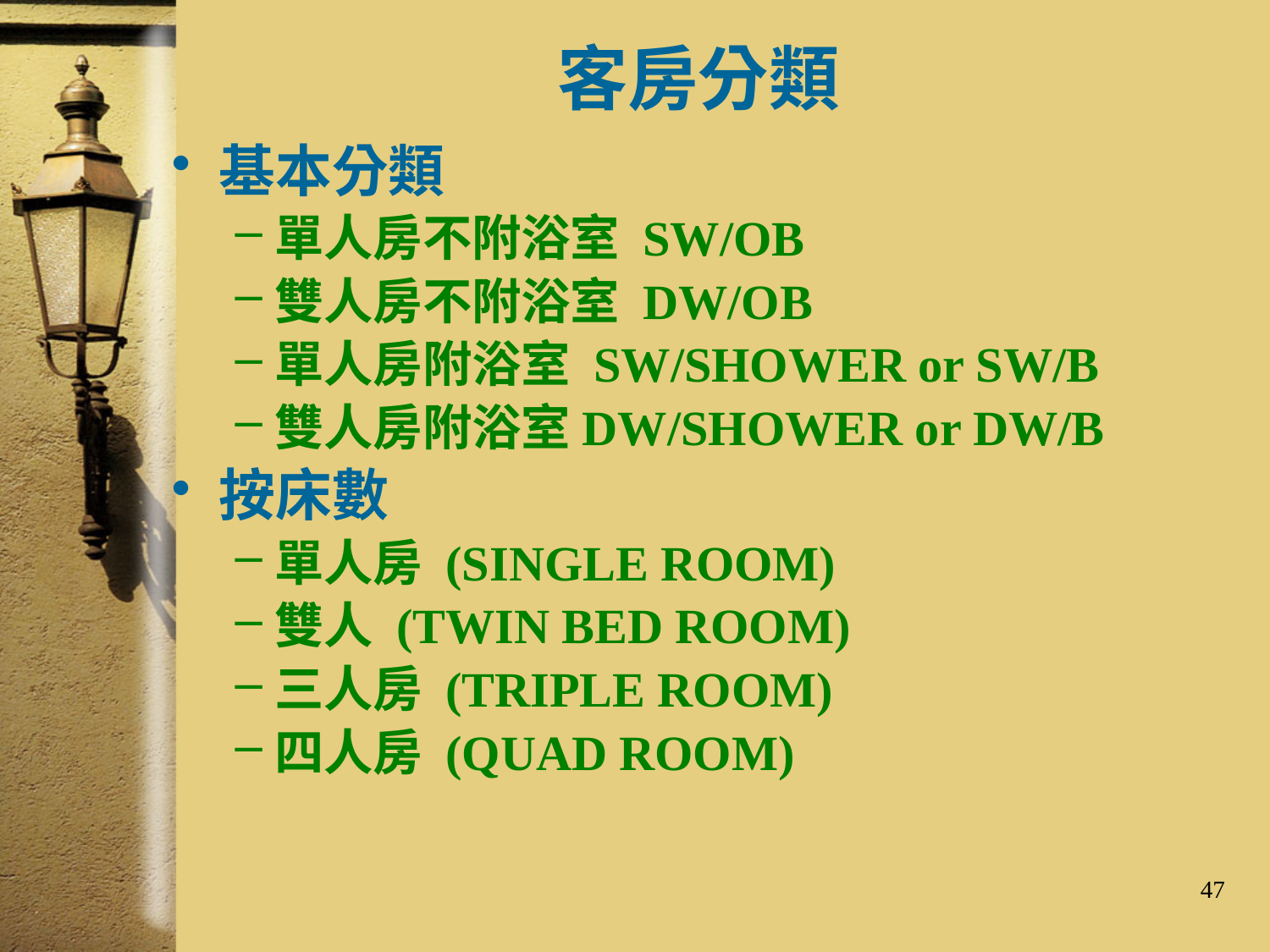

# 客房分類
基本分類
單人房不附浴室 SW/OB
雙人房不附浴室 DW/OB
單人房附浴室 SW/SHOWER or SW/B
雙人房附浴室DW/SHOWER or DW/B
按床數
單人房 (SINGLE ROOM)
雙人 (TWIN BED ROOM)
三人房 (TRIPLE ROOM)
四人房 (QUAD ROOM)

47